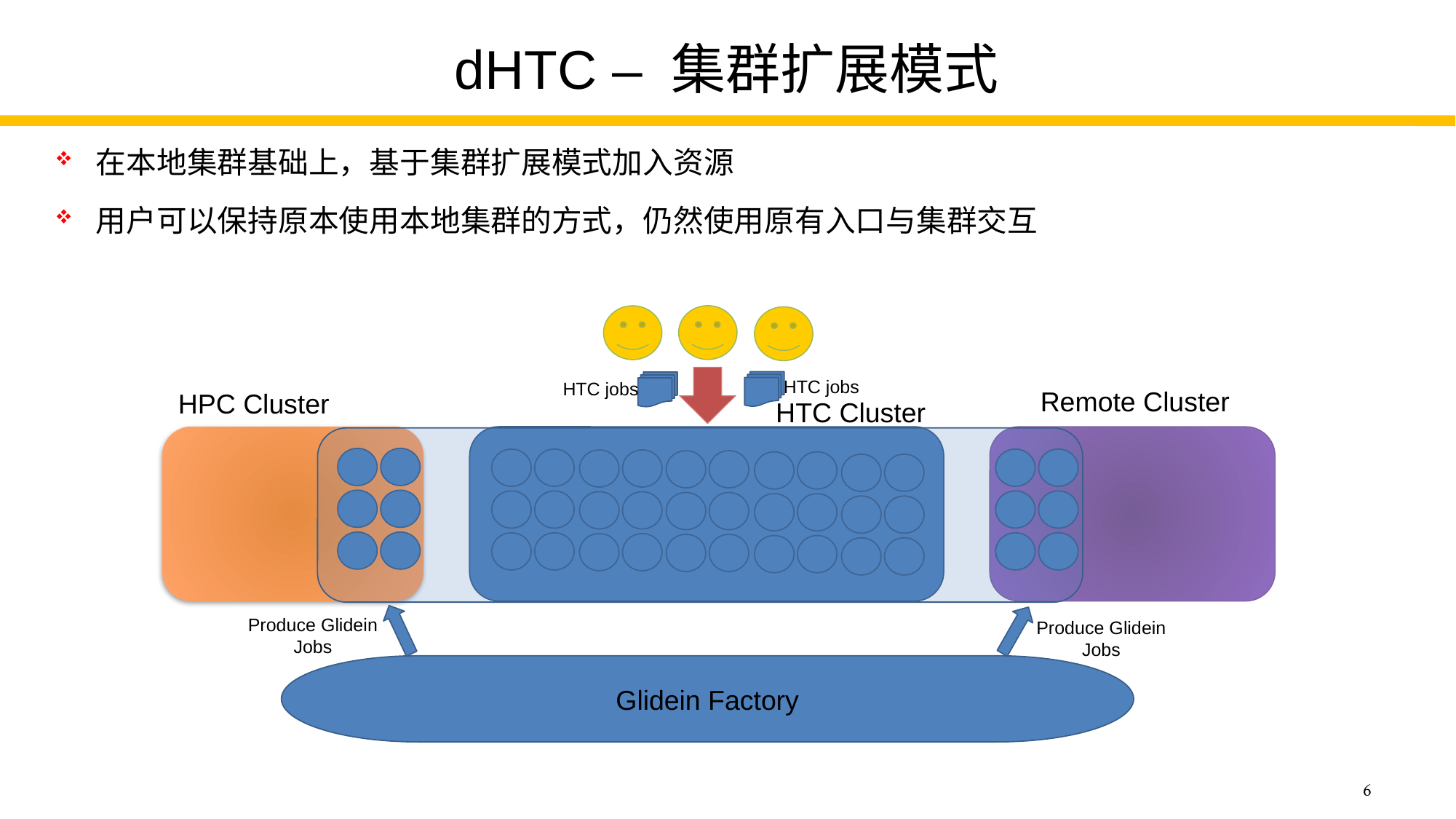

# dHTC – 集群扩展模式
在本地集群基础上，基于集群扩展模式加入资源
用户可以保持原本使用本地集群的方式，仍然使用原有入口与集群交互

HTC jobs
HTC jobs

Remote Cluster
HPC Cluster
HTC Cluster

Produce Glidein Jobs
Produce Glidein Jobs
Glidein Factory
6